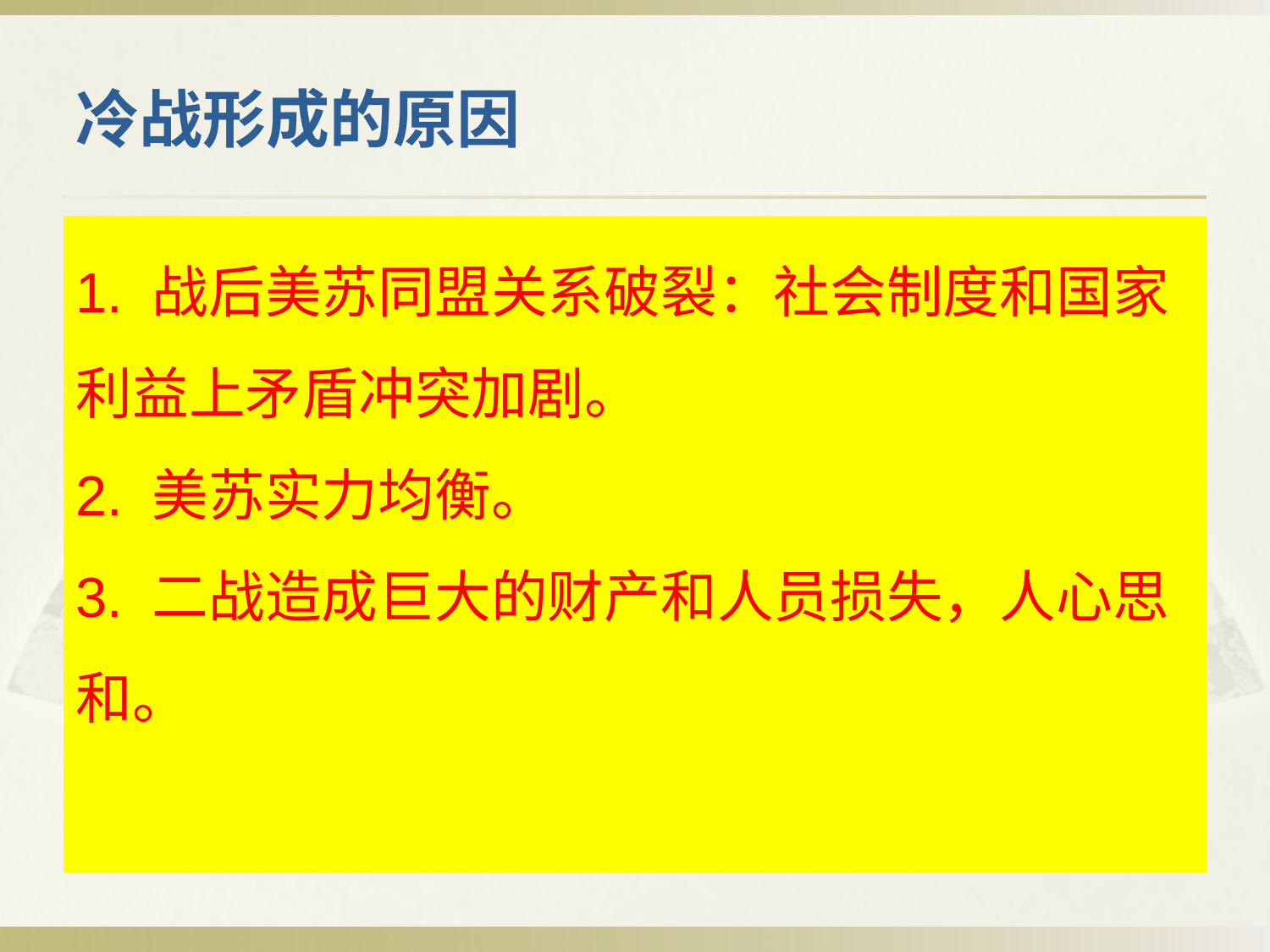

# 冷战形成的原因
1. 战后美苏同盟关系破裂：社会制度和国家利益上矛盾冲突加剧。
2. 美苏实力均衡。
3. 二战造成巨大的财产和人员损失，人心思和。